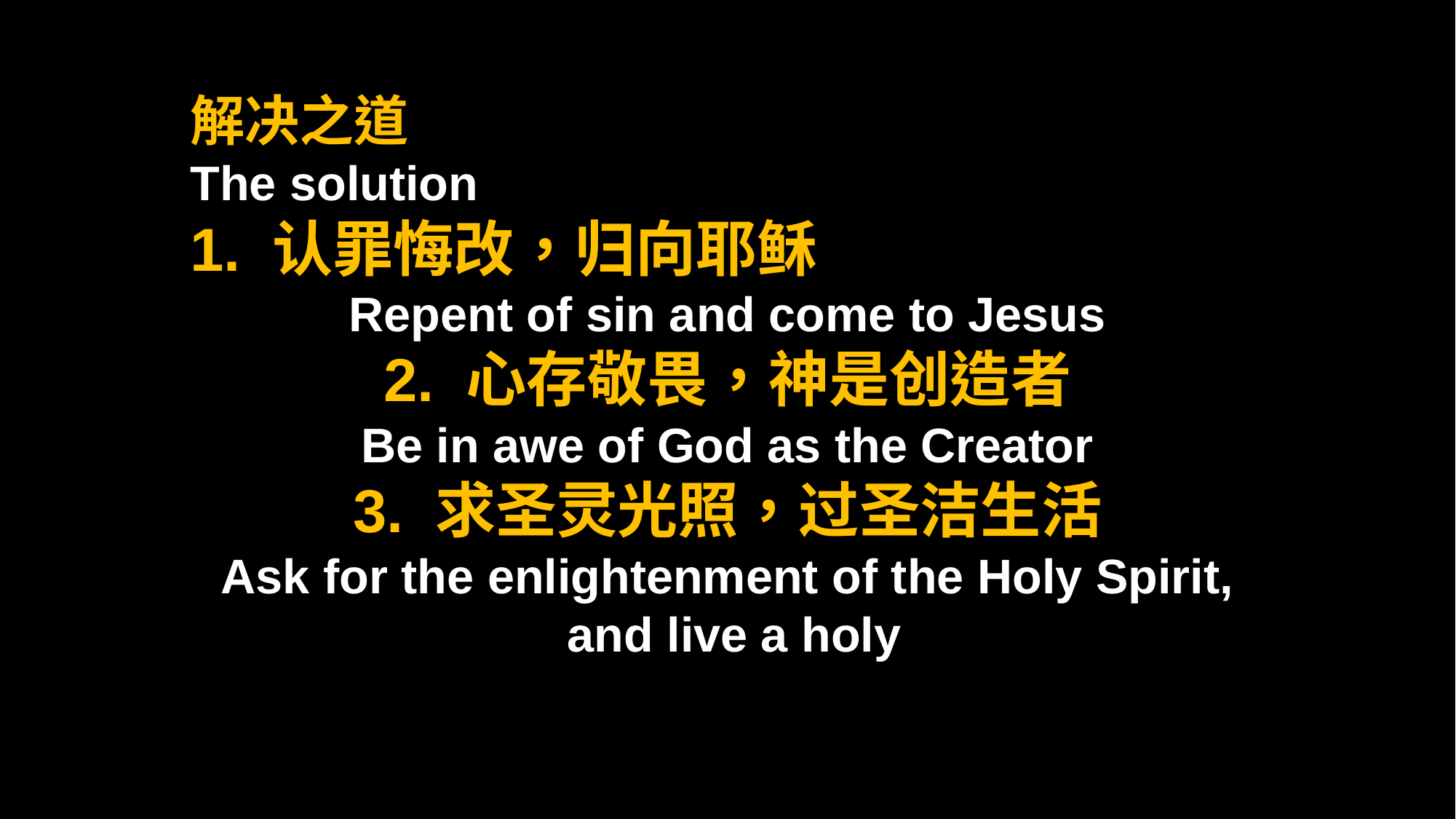

解决之道
The solution
1. 认罪悔改，归向耶稣
Repent of sin and come to Jesus
2. 心存敬畏，神是创造者
Be in awe of God as the Creator
3. 求圣灵光照，过圣洁生活
Ask for the enlightenment of the Holy Spirit,
 and live a holy